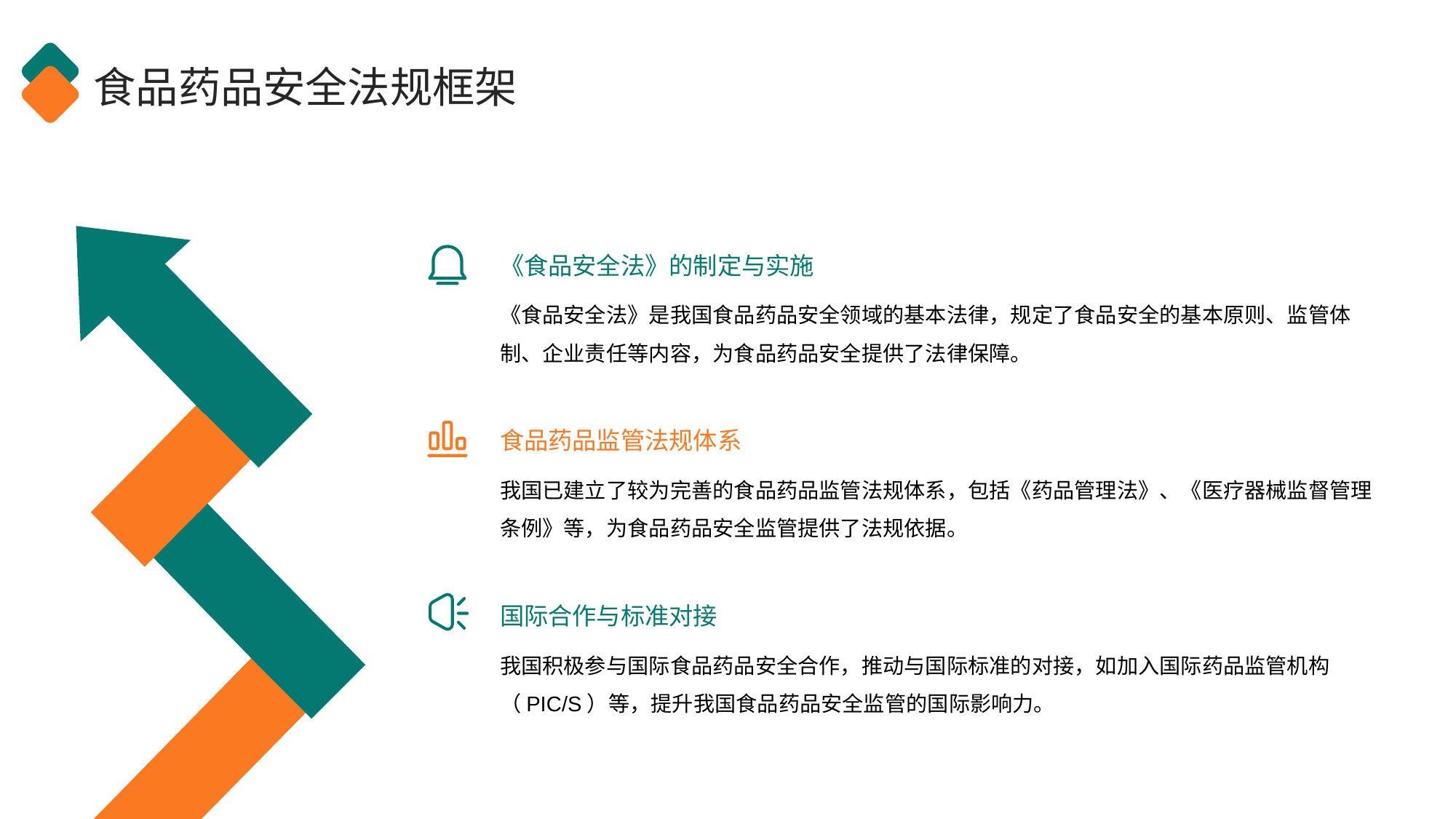

食品药品安全法规框架

《食品安全法》的制定与实施

《食品安全法》是我国食品药品安全领域的基本法律，规定了食品安全的基本原则、监管体制、企业责任等内容，为食品药品安全提供了法律保障。

食品药品监管法规体系

我国已建立了较为完善的食品药品监管法规体系，包括《药品管理法》、《医疗器械监督管理条例》等，为食品药品安全监管提供了法规依据。

国际合作与标准对接

我国积极参与国际食品药品安全合作，推动与国际标准的对接，如加入国际药品监管机构（PIC/S）等，提升我国食品药品安全监管的国际影响力。